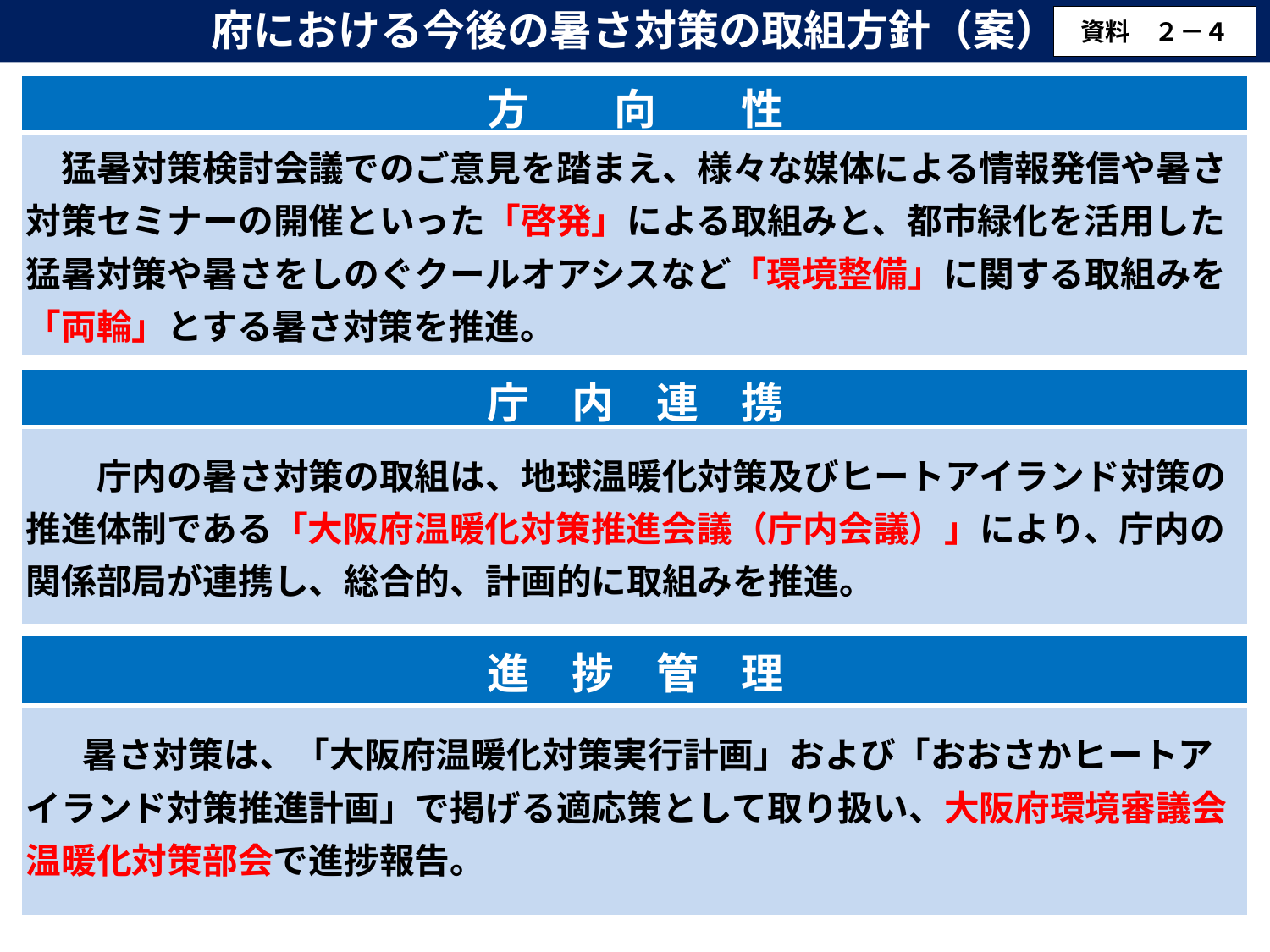

府における今後の暑さ対策の取組方針（案）
資料　２－４
| 方　　向　　性 |
| --- |
| 猛暑対策検討会議でのご意見を踏まえ、様々な媒体による情報発信や暑さ対策セミナーの開催といった「啓発」による取組みと、都市緑化を活用した猛暑対策や暑さをしのぐクールオアシスなど「環境整備」に関する取組みを「両輪」とする暑さ対策を推進。 |
| 庁　内　連　携 |
| --- |
| 庁内の暑さ対策の取組は、地球温暖化対策及びヒートアイランド対策の推進体制である「大阪府温暖化対策推進会議（庁内会議）」により、庁内の関係部局が連携し、総合的、計画的に取組みを推進。 |
| 進　捗　管　理 |
| --- |
| 暑さ対策は、「大阪府温暖化対策実行計画」および「おおさかヒートアイランド対策推進計画」で掲げる適応策として取り扱い、大阪府環境審議会温暖化対策部会で進捗報告。 |